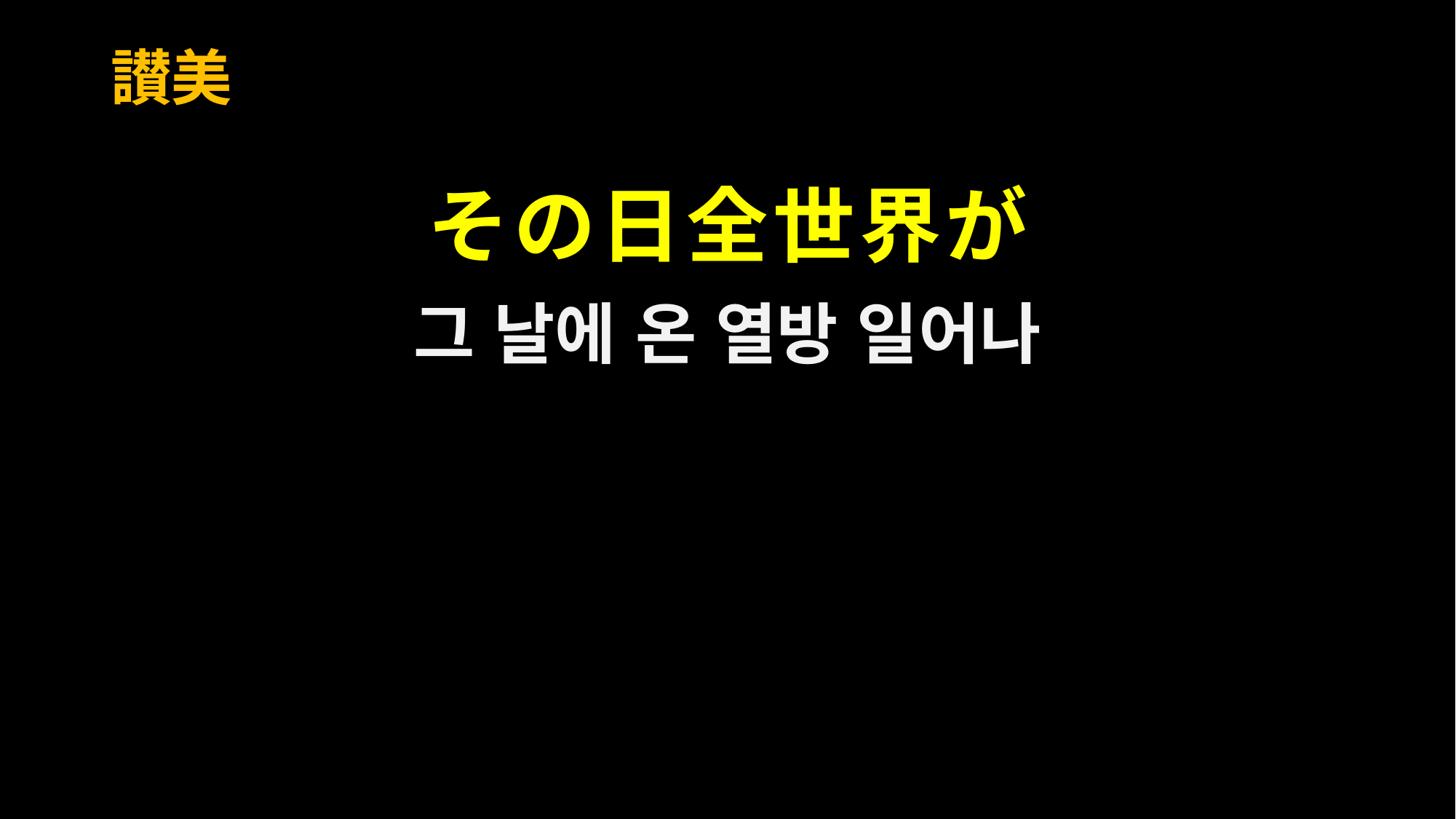

讃美

その日全世界が
그 날에 온 열방 일어나